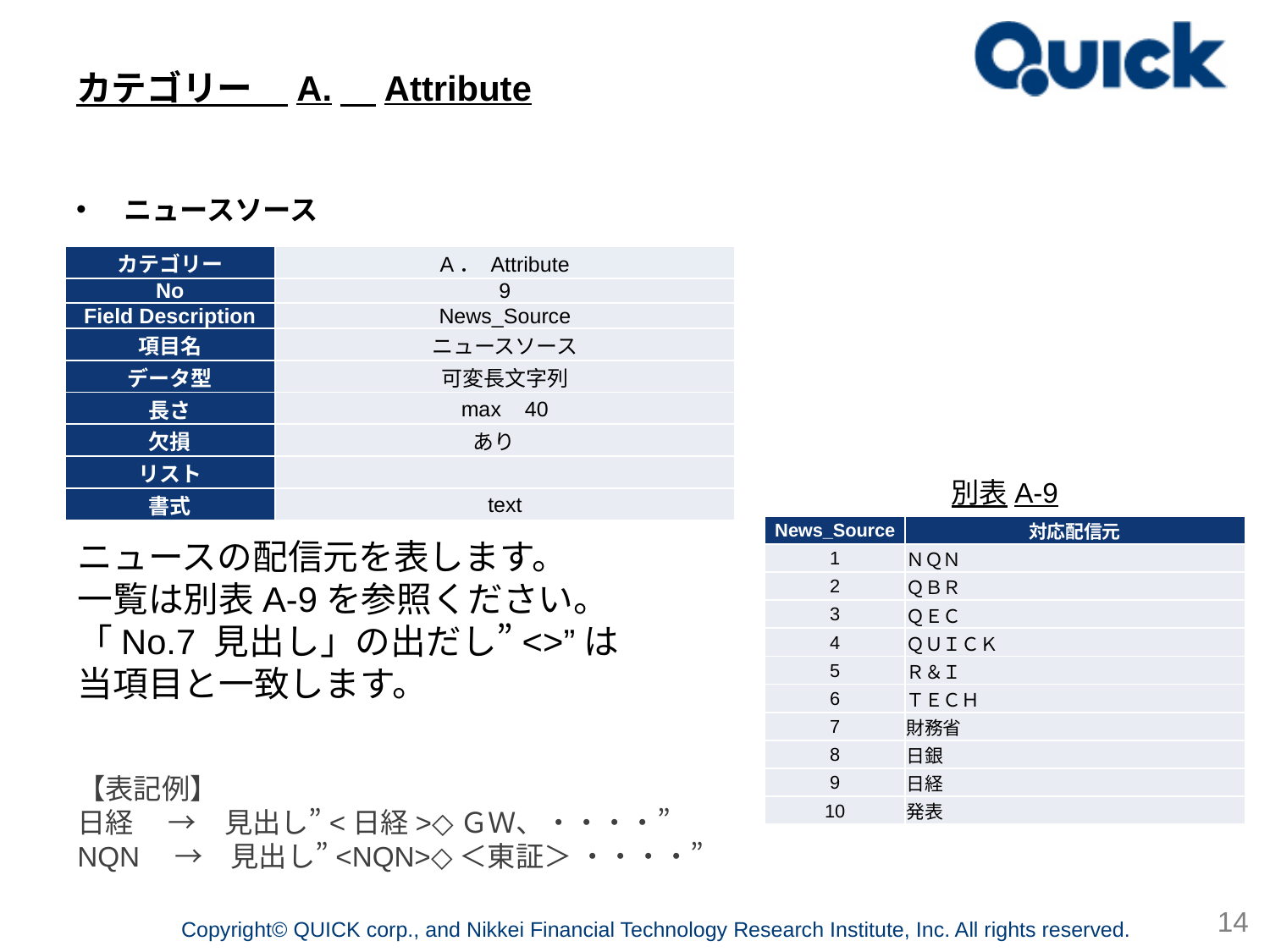

# カテゴリー　A.　Attribute
ニュースソース
| カテゴリー | A． Attribute |
| --- | --- |
| No | 9 |
| Field Description | News\_Source |
| 項目名 | ニュースソース |
| データ型 | 可変長文字列 |
| 長さ | max 40 |
| 欠損 | あり |
| リスト |  |
| 書式 | text |
別表A-9
| News\_Source | 対応配信元 |
| --- | --- |
| 1 | ＮＱＮ |
| 2 | ＱＢＲ |
| 3 | ＱＥＣ |
| 4 | ＱＵＩＣＫ |
| 5 | Ｒ＆Ｉ |
| 6 | ＴＥＣＨ |
| 7 | 財務省 |
| 8 | 日銀 |
| 9 | 日経 |
| 10 | 発表 |
ニュースの配信元を表します。
一覧は別表A-9を参照ください。
「No.7 見出し」の出だし”<>”は
当項目と一致します。

【表記例】
日経 　→　見出し”<日経>◇ＧＷ、・・・・”
NQN　→　見出し”<NQN>◇＜東証＞ ・・・・”
14